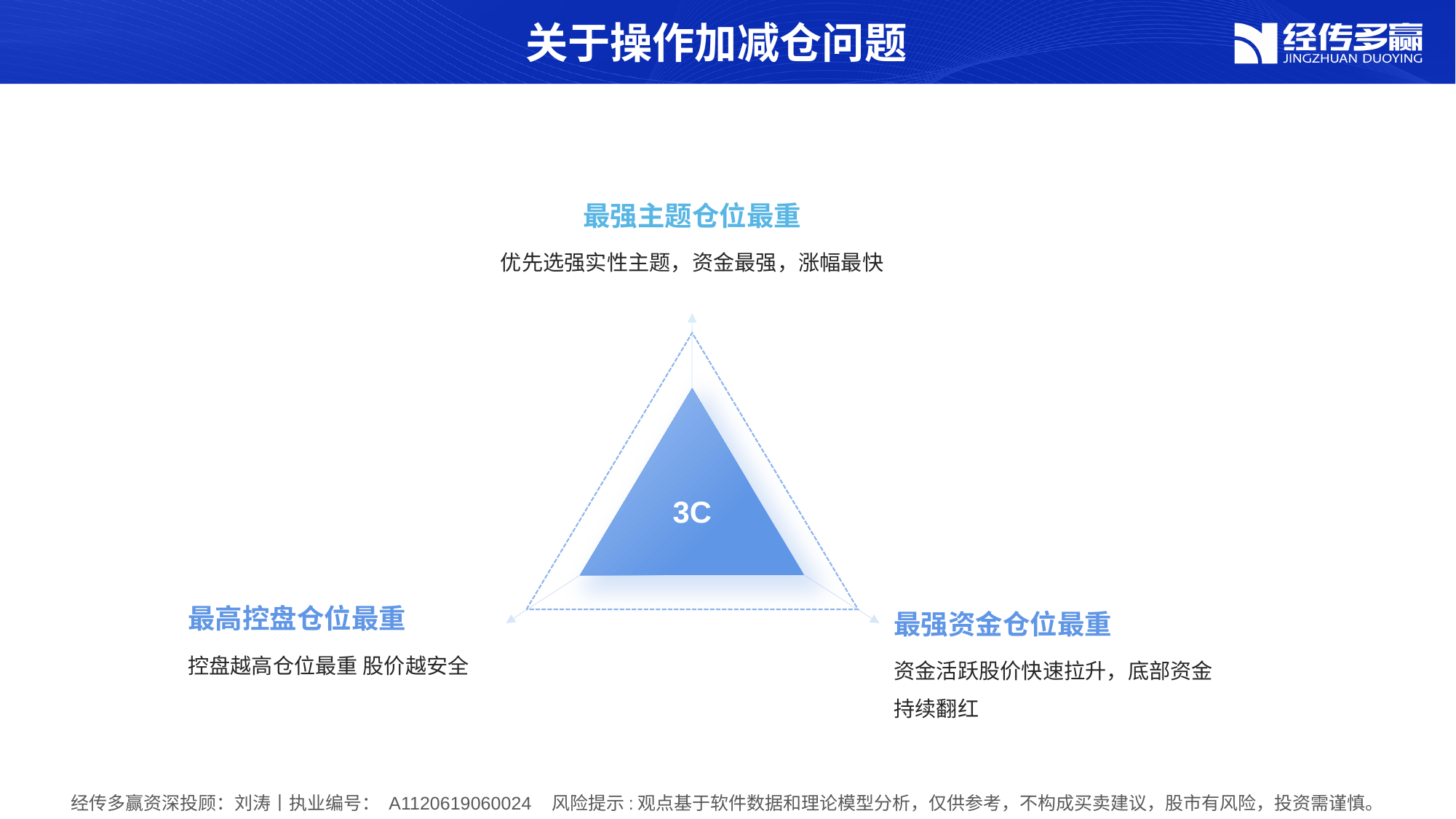

关于操作加减仓问题
最强主题仓位最重
优先选强实性主题，资金最强，涨幅最快

3C
最高控盘仓位最重
最强资金仓位最重
控盘越高仓位最重 股价越安全
资金活跃股价快速拉升，底部资金持续翻红